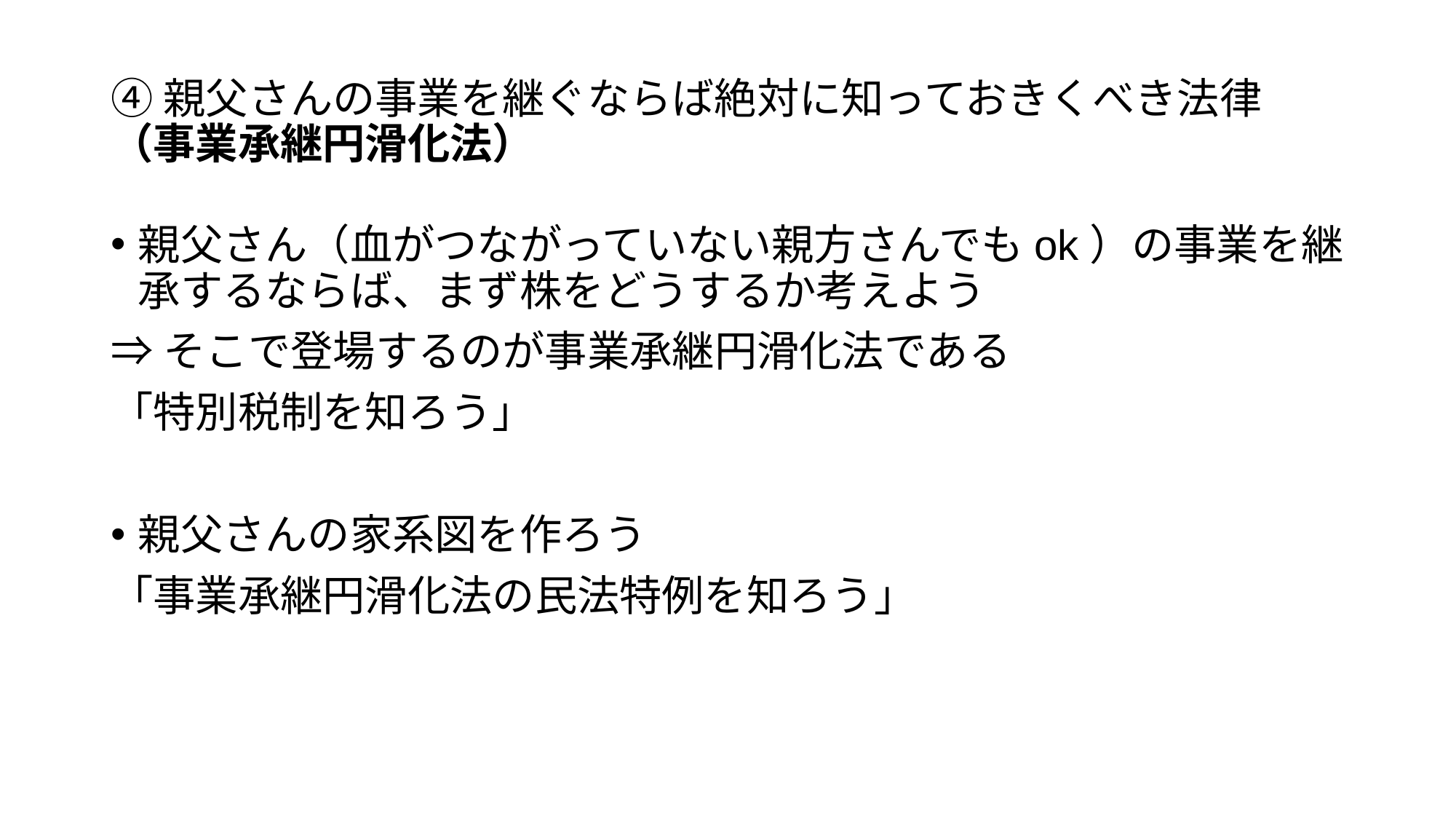

# ④親父さんの事業を継ぐならば絶対に知っておきくべき法律 （事業承継円滑化法）
親父さん（血がつながっていない親方さんでもok）の事業を継承するならば、まず株をどうするか考えよう
⇒そこで登場するのが事業承継円滑化法である
「特別税制を知ろう」

親父さんの家系図を作ろう
「事業承継円滑化法の民法特例を知ろう」